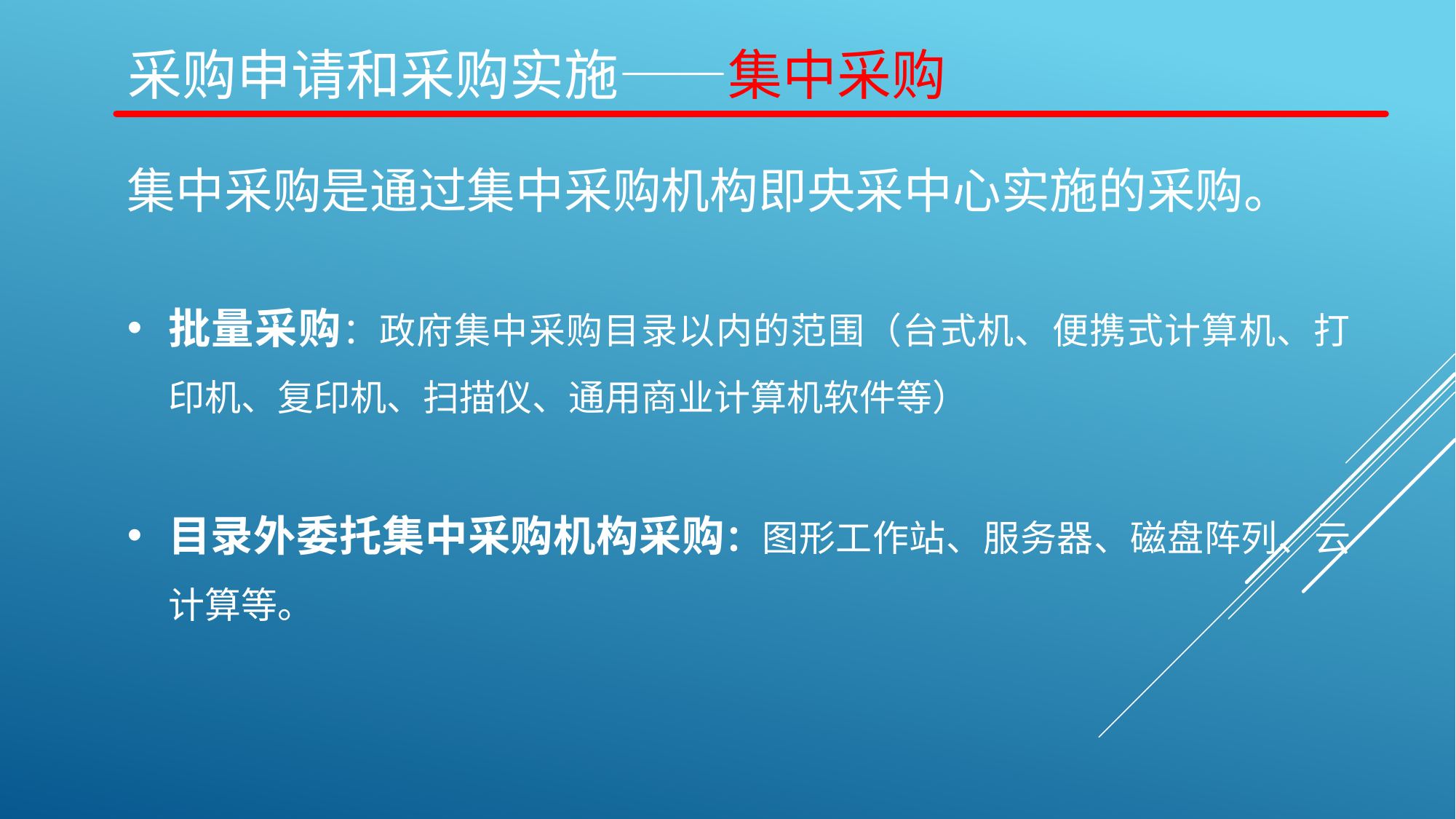

# 采购申请和采购实施——集中采购
集中采购是通过集中采购机构即央采中心实施的采购。
批量采购：政府集中采购目录以内的范围（台式机、便携式计算机、打印机、复印机、扫描仪、通用商业计算机软件等）

目录外委托集中采购机构采购：图形工作站、服务器、磁盘阵列、云计算等。